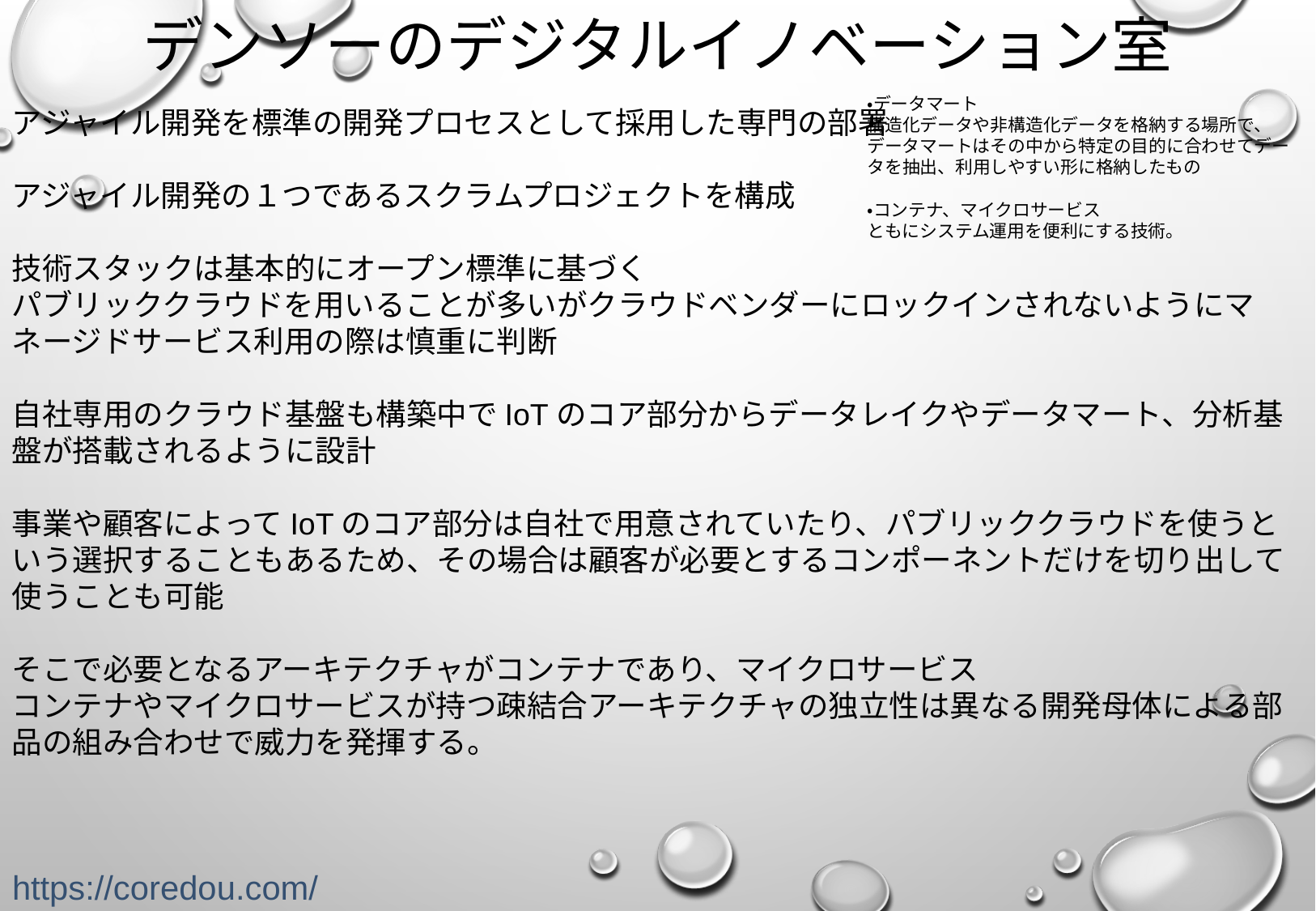

# デンソーのデジタルイノベーション室
・データマート
構造化データや非構造化データを格納する場所で、データマートはその中から特定の目的に合わせてデータを抽出、利用しやすい形に格納したもの

・コンテナ、マイクロサービス
ともにシステム運用を便利にする技術。
アジャイル開発を標準の開発プロセスとして採用した専門の部署

アジャイル開発の１つであるスクラムプロジェクトを構成

技術スタックは基本的にオープン標準に基づく
パブリッククラウドを用いることが多いがクラウドベンダーにロックインされないようにマネージドサービス利用の際は慎重に判断

自社専用のクラウド基盤も構築中でIoTのコア部分からデータレイクやデータマート、分析基盤が搭載されるように設計

事業や顧客によってIoTのコア部分は自社で用意されていたり、パブリッククラウドを使うという選択することもあるため、その場合は顧客が必要とするコンポーネントだけを切り出して使うことも可能

そこで必要となるアーキテクチャがコンテナであり、マイクロサービス
コンテナやマイクロサービスが持つ疎結合アーキテクチャの独立性は異なる開発母体による部品の組み合わせで威力を発揮する。

https://coredou.com/